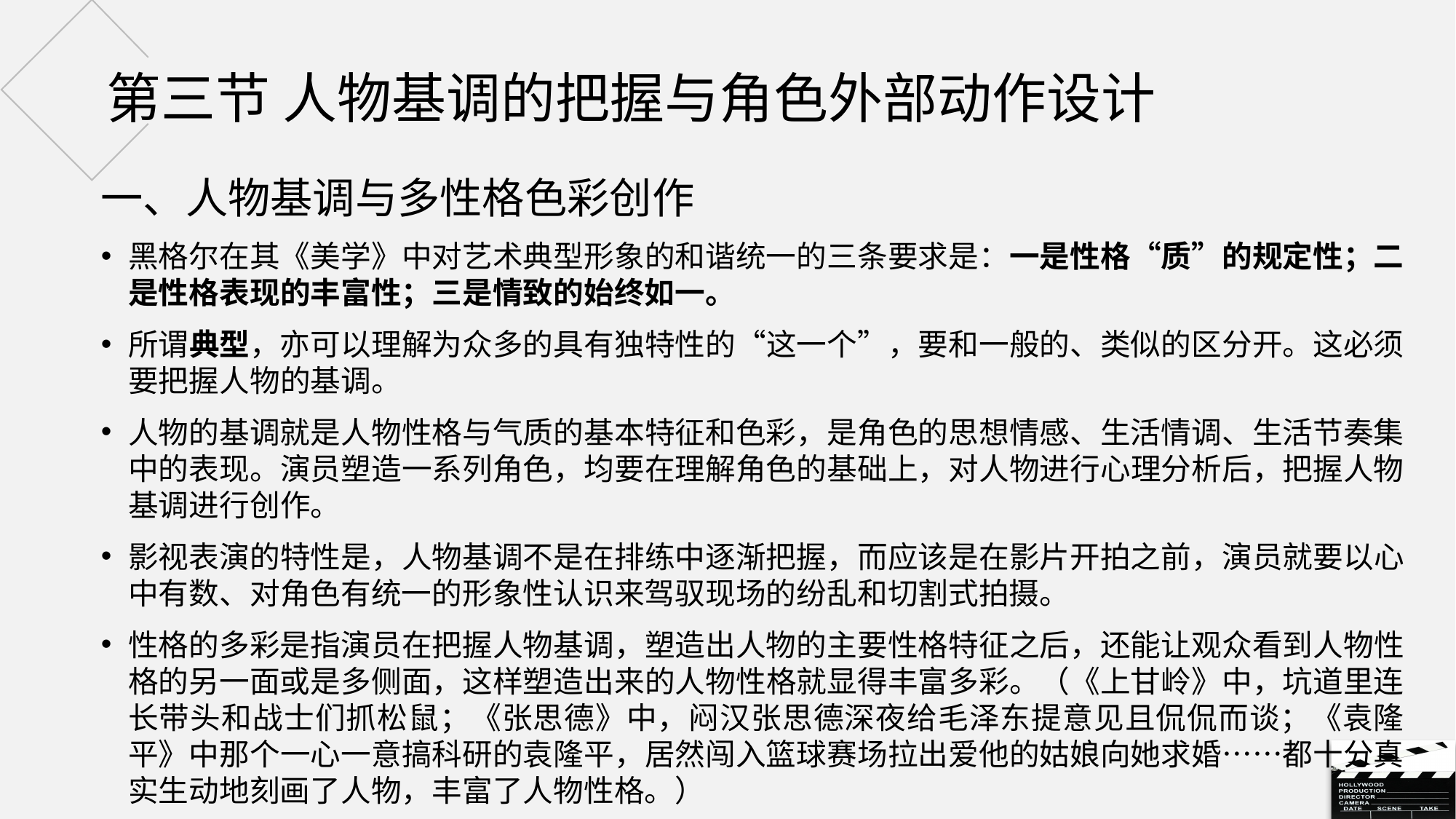

# 第三节 人物基调的把握与角色外部动作设计
一、人物基调与多性格色彩创作
黑格尔在其《美学》中对艺术典型形象的和谐统一的三条要求是：一是性格“质”的规定性；二是性格表现的丰富性；三是情致的始终如一。
所谓典型，亦可以理解为众多的具有独特性的“这一个”，要和一般的、类似的区分开。这必须要把握人物的基调。
人物的基调就是人物性格与气质的基本特征和色彩，是角色的思想情感、生活情调、生活节奏集中的表现。演员塑造一系列角色，均要在理解角色的基础上，对人物进行心理分析后，把握人物基调进行创作。
影视表演的特性是，人物基调不是在排练中逐渐把握，而应该是在影片开拍之前，演员就要以心中有数、对角色有统一的形象性认识来驾驭现场的纷乱和切割式拍摄。
性格的多彩是指演员在把握人物基调，塑造出人物的主要性格特征之后，还能让观众看到人物性格的另一面或是多侧面，这样塑造出来的人物性格就显得丰富多彩。（《上甘岭》中，坑道里连长带头和战士们抓松鼠；《张思德》中，闷汉张思德深夜给毛泽东提意见且侃侃而谈；《袁隆平》中那个一心一意搞科研的袁隆平，居然闯入篮球赛场拉出爱他的姑娘向她求婚……都十分真实生动地刻画了人物，丰富了人物性格。）